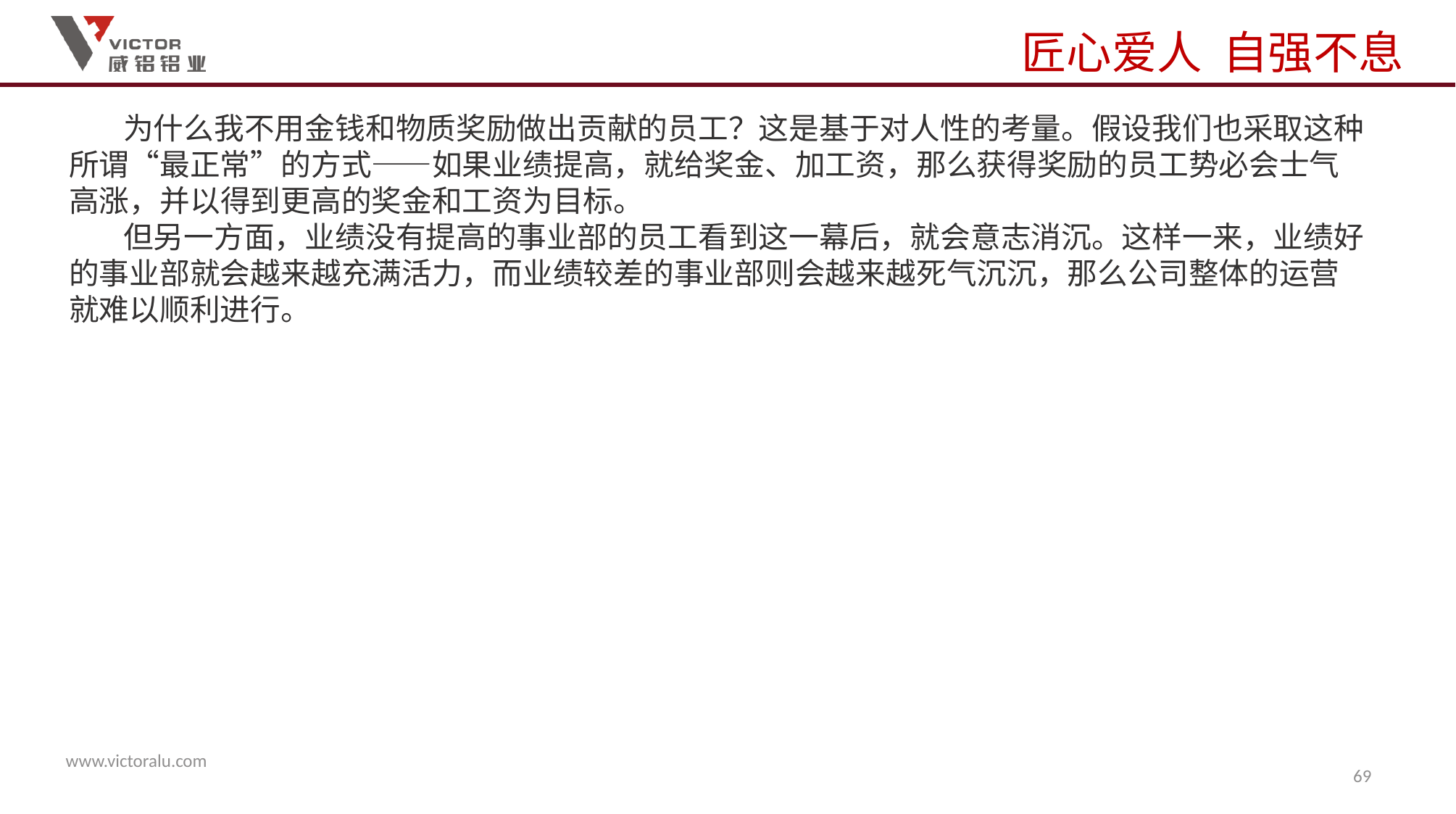

为什么我不用金钱和物质奖励做出贡献的员工？这是基于对人性的考量。假设我们也采取这种所谓“最正常”的方式——如果业绩提高，就给奖金、加工资，那么获得奖励的员工势必会士气高涨，并以得到更高的奖金和工资为目标。
但另一方面，业绩没有提高的事业部的员工看到这一幕后，就会意志消沉。这样一来，业绩好的事业部就会越来越充满活力，而业绩较差的事业部则会越来越死气沉沉，那么公司整体的运营就难以顺利进行。
69